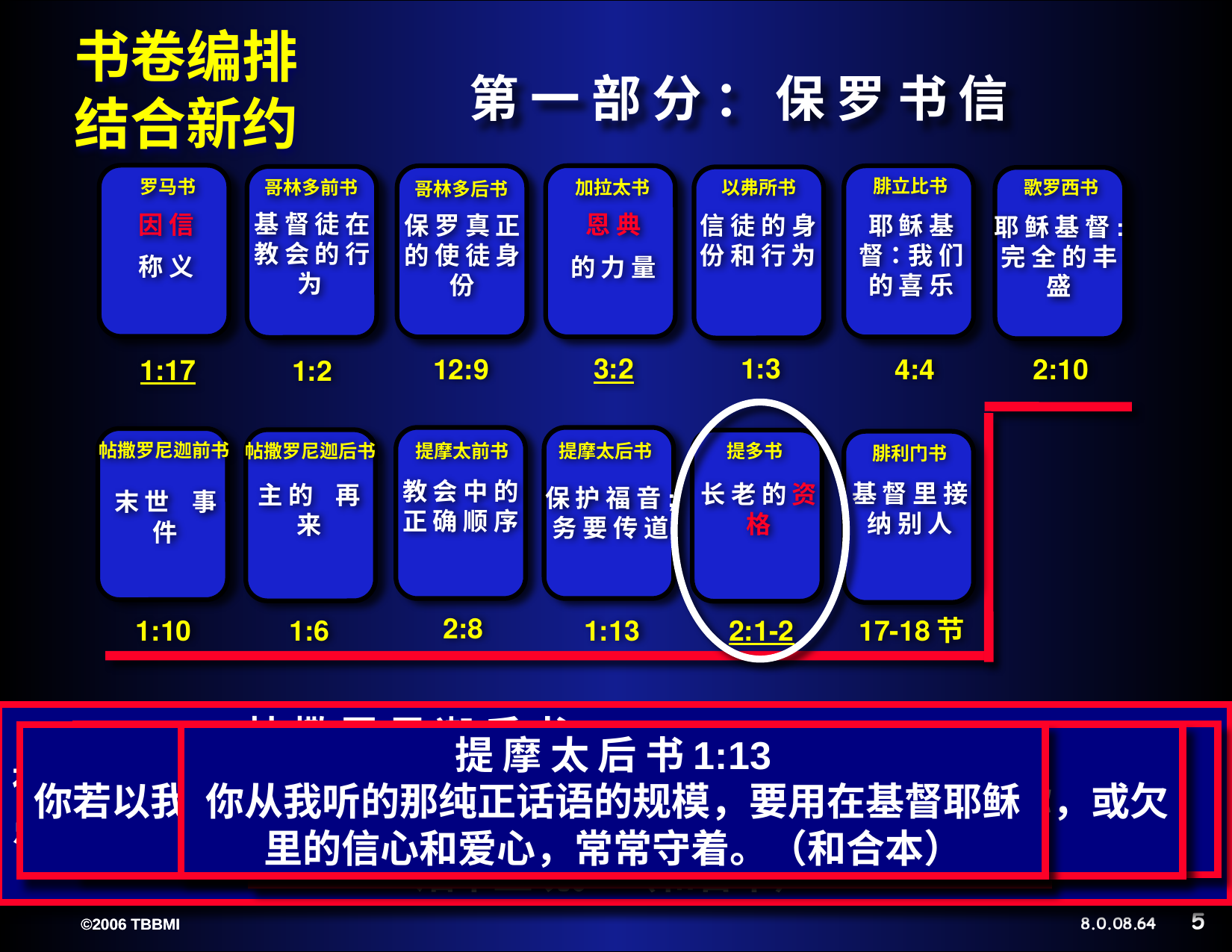

第 一 部 分 ： 保 罗 书 信

罗马书
因 信
称 义
1:17

加拉太书
恩 典
的 力 量
3:2

哥林多后书
保 罗 真 正 的 使 徒 身 份
12:9

腓立比书
耶 稣 基 督：我 们 的 喜 乐
4:4

哥林多前书
基 督 徒 在 教 会 的 行 为
1:2

以弗所书
信 徒 的 身 份 和 行 为
1:3

歌罗西书
耶 稣 基 督: 完 全 的 丰 盛
2:10

提摩太前书
教 会 中 的 正 确 顺 序
2:8

提摩太后书
保 护 福 音; 务 要 传 道
1:13

帖撒罗尼迦前书
末 世    事 件
1:10

帖撒罗尼迦后书
主 的    再 来
1:6

提多书
长 老 的 资 格
2:1-2

腓利门书
基 督 里 接 纳 别 人
17-18节
帖 撒 罗 尼 迦 后 书1:6-7
神既是公义的，就必将患难报应那加患难给你们的人；也必使你们这受患难的人与我们同得平安。那时，主耶稣同他有能力的天使从天上在火焰中显现。 （和合本）
提多书 2:1-2
但你所讲的，总要合乎那纯正的道理。劝老年人要有节制、端庄、自守，在信心、爱心、忍耐上都要纯全无疵。（和合本）
帖 撒 罗 尼 迦 前 书 1:10
…等候他儿子从天降临，就是他从死里复活的、那位救我们脱离将来忿怒的耶稣。（和合本）
 腓利门 17-18
你若以我为同伴，就收纳他，如同收纳我一样。 他若亏负你，或欠你什么，都归在我的账上。（和合本）
提 摩 太 后 书1:13
你从我听的那纯正话语的规模，要用在基督耶稣里的信心和爱心，常常守着。（和合本）
提摩太前书 2:8
我愿男人无忿怒，无争论，举起圣洁的手，随处祷告。 （和合本）

5
64
©2006 TBBMI